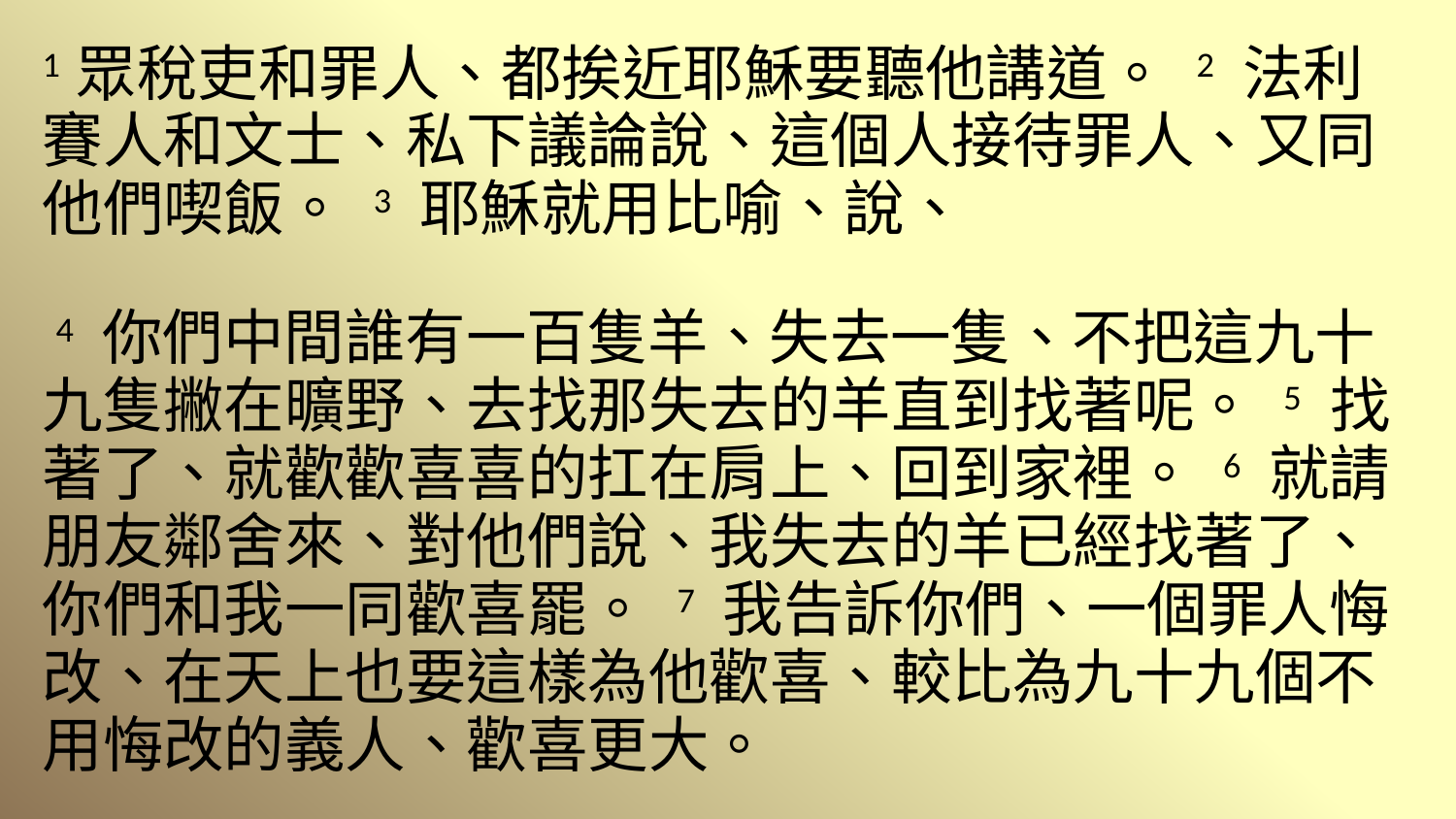

1 眾稅吏和罪人、都挨近耶穌要聽他講道。 2 法利賽人和文士、私下議論說、這個人接待罪人、又同他們喫飯。 3 耶穌就用比喻、說、

 4 你們中間誰有一百隻羊、失去一隻、不把這九十九隻撇在曠野、去找那失去的羊直到找著呢。 5 找著了、就歡歡喜喜的扛在肩上、回到家裡。 6 就請朋友鄰舍來、對他們說、我失去的羊已經找著了、你們和我一同歡喜罷。 7 我告訴你們、一個罪人悔改、在天上也要這樣為他歡喜、較比為九十九個不用悔改的義人、歡喜更大。